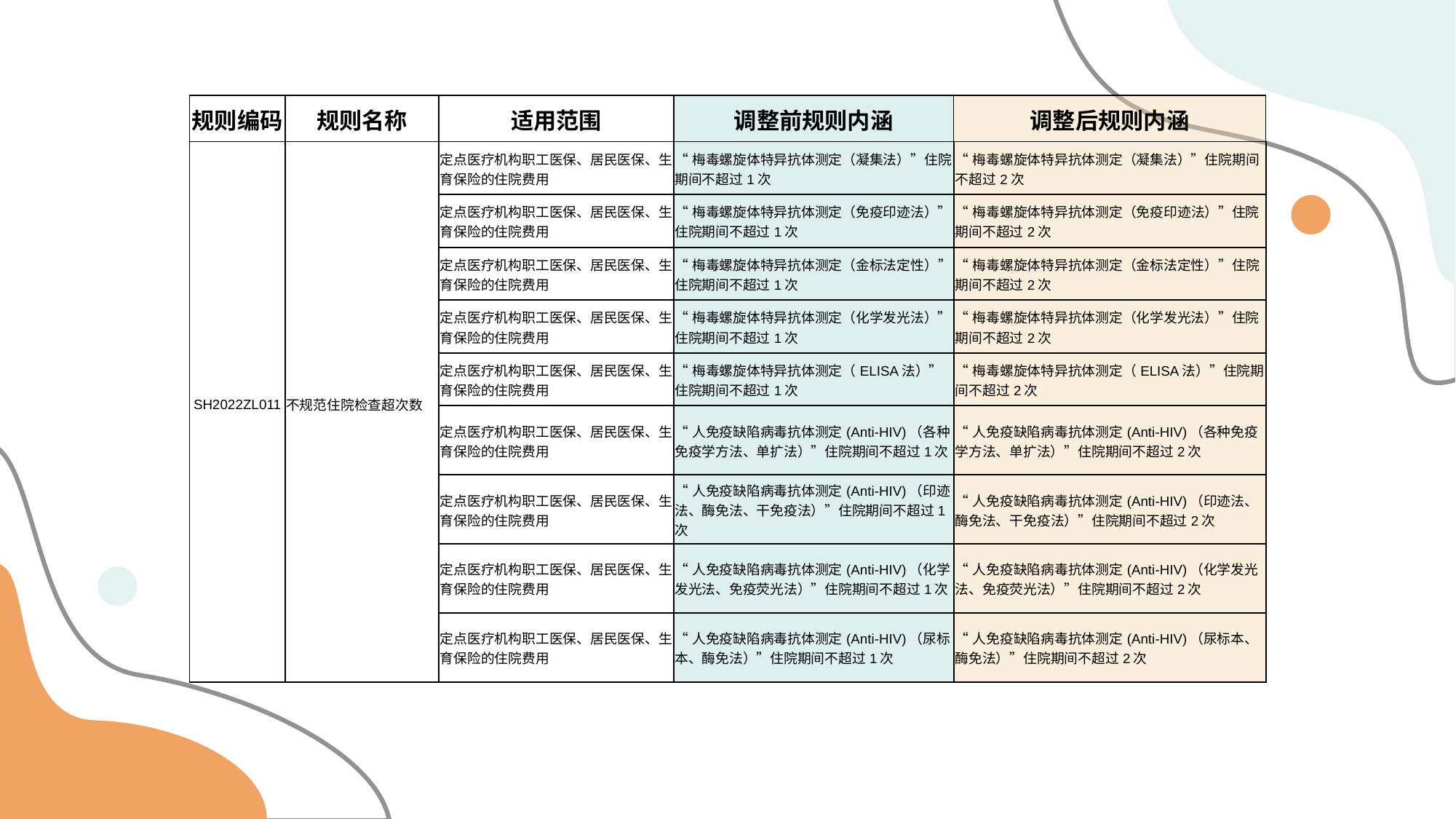

| 规则编码 | 规则名称 | 适用范围 | 调整前规则内涵 | 调整后规则内涵 |
| --- | --- | --- | --- | --- |
| SH2022ZL011 | 不规范住院检查超次数 | 定点医疗机构职工医保、居民医保、生育保险的住院费用 | “梅毒螺旋体特异抗体测定（凝集法）”住院期间不超过1次 | “梅毒螺旋体特异抗体测定（凝集法）”住院期间不超过2次 |
| --- | --- | --- | --- | --- |
|  |  | 定点医疗机构职工医保、居民医保、生育保险的住院费用 | “梅毒螺旋体特异抗体测定（免疫印迹法）”住院期间不超过1次 | “梅毒螺旋体特异抗体测定（免疫印迹法）”住院期间不超过2次 |
|  |  | 定点医疗机构职工医保、居民医保、生育保险的住院费用 | “梅毒螺旋体特异抗体测定（金标法定性）”住院期间不超过1次 | “梅毒螺旋体特异抗体测定（金标法定性）”住院期间不超过2次 |
|  |  | 定点医疗机构职工医保、居民医保、生育保险的住院费用 | “梅毒螺旋体特异抗体测定（化学发光法）”住院期间不超过1次 | “梅毒螺旋体特异抗体测定（化学发光法）”住院期间不超过2次 |
|  |  | 定点医疗机构职工医保、居民医保、生育保险的住院费用 | “梅毒螺旋体特异抗体测定（ELISA法）”住院期间不超过1次 | “梅毒螺旋体特异抗体测定（ELISA法）”住院期间不超过2次 |
|  |  | 定点医疗机构职工医保、居民医保、生育保险的住院费用 | “人免疫缺陷病毒抗体测定(Anti-HIV)（各种免疫学方法、单扩法）”住院期间不超过1次 | “人免疫缺陷病毒抗体测定(Anti-HIV)（各种免疫学方法、单扩法）”住院期间不超过2次 |
|  |  | 定点医疗机构职工医保、居民医保、生育保险的住院费用 | “人免疫缺陷病毒抗体测定(Anti-HIV)（印迹法、酶免法、干免疫法）”住院期间不超过1次 | “人免疫缺陷病毒抗体测定(Anti-HIV)（印迹法、酶免法、干免疫法）”住院期间不超过2次 |
|  |  | 定点医疗机构职工医保、居民医保、生育保险的住院费用 | “人免疫缺陷病毒抗体测定(Anti-HIV)（化学发光法、免疫荧光法）”住院期间不超过1次 | “人免疫缺陷病毒抗体测定(Anti-HIV)（化学发光法、免疫荧光法）”住院期间不超过2次 |
|  |  | 定点医疗机构职工医保、居民医保、生育保险的住院费用 | “人免疫缺陷病毒抗体测定(Anti-HIV)（尿标本、酶免法）”住院期间不超过1次 | “人免疫缺陷病毒抗体测定(Anti-HIV)（尿标本、酶免法）”住院期间不超过2次 |